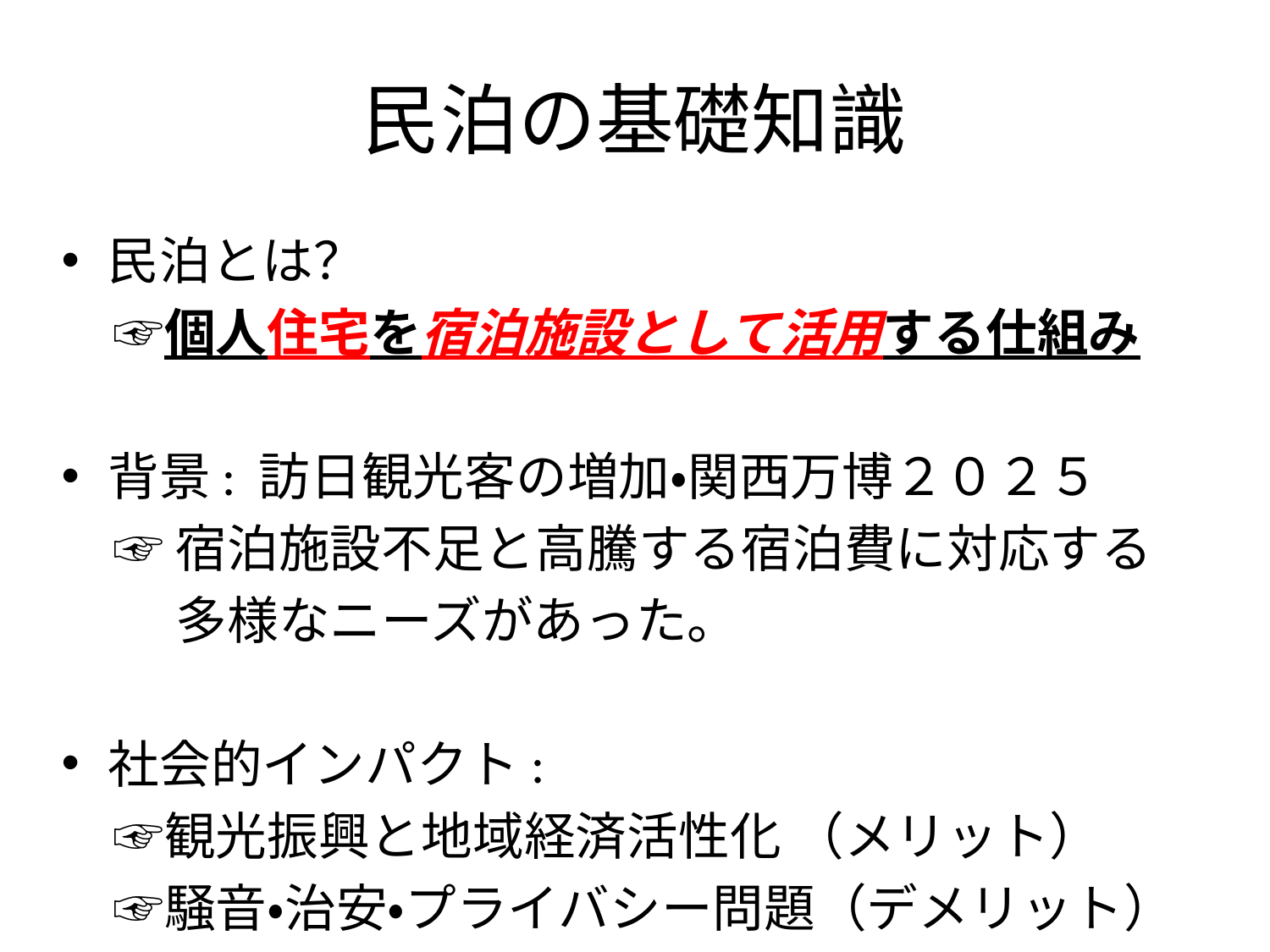

# 民泊の基礎知識
民泊とは？
　☞個人住宅を宿泊施設として活用する仕組み

背景: 訪日観光客の増加・関西万博２０２５
　☞ 宿泊施設不足と高騰する宿泊費に対応する
　　 多様なニーズがあった。

社会的インパクト:
　☞観光振興と地域経済活性化 （メリット）
　☞騒音・治安・プライバシー問題（デメリット）